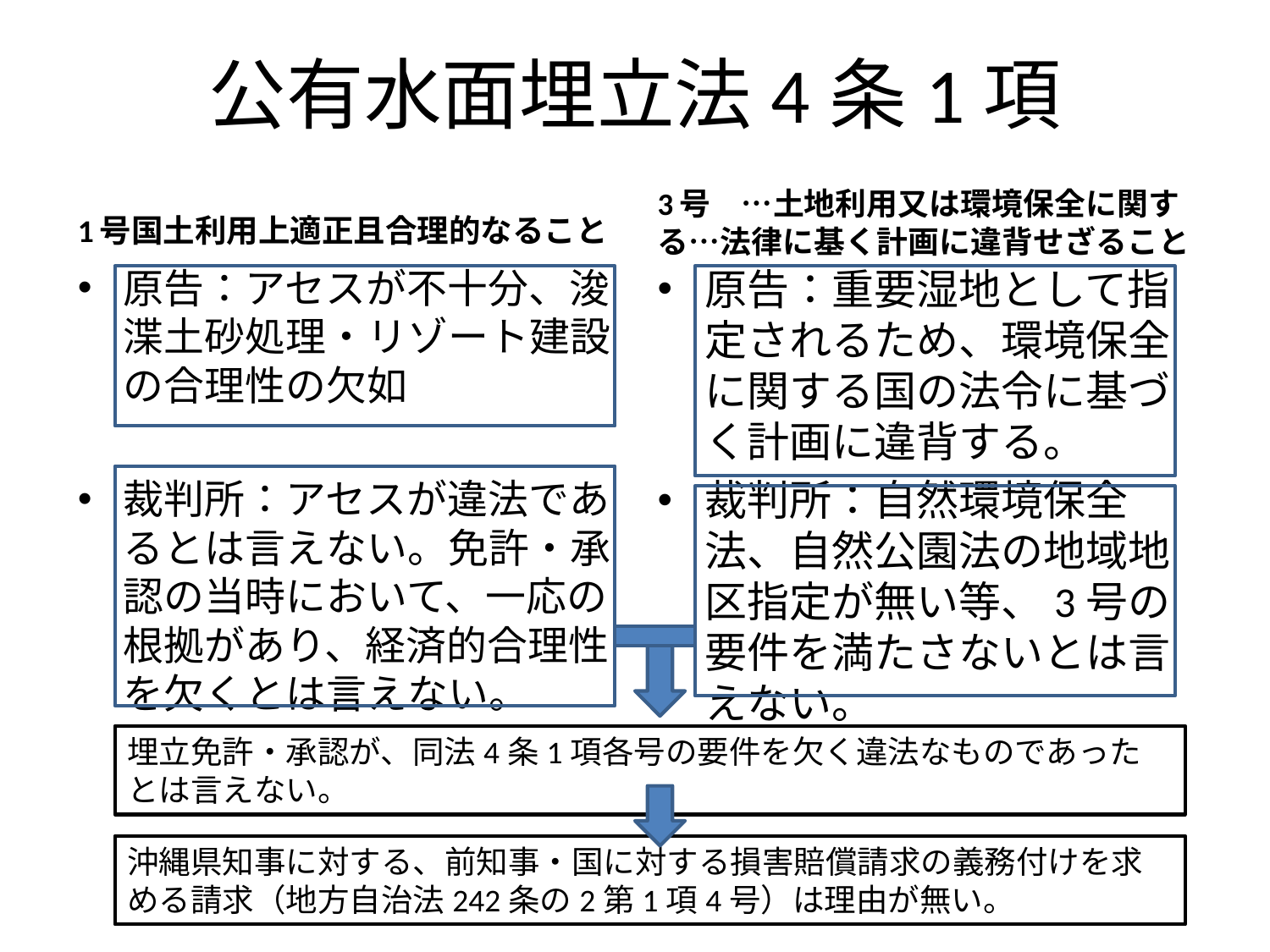

# 公有水面埋立法4条1項
3号　…土地利用又は環境保全に関する…法律に基く計画に違背せざること
1号国土利用上適正且合理的なること
原告：アセスが不十分、浚渫土砂処理・リゾート建設の合理性の欠如

裁判所：アセスが違法であるとは言えない。免許・承認の当時において、一応の根拠があり、経済的合理性を欠くとは言えない。

原告：重要湿地として指定されるため、環境保全に関する国の法令に基づく計画に違背する。
裁判所：自然環境保全法、自然公園法の地域地区指定が無い等、3号の要件を満たさないとは言えない。

埋立免許・承認が、同法4条1項各号の要件を欠く違法なものであったとは言えない。

沖縄県知事に対する、前知事・国に対する損害賠償請求の義務付けを求める請求（地方自治法242条の2第1項4号）は理由が無い。